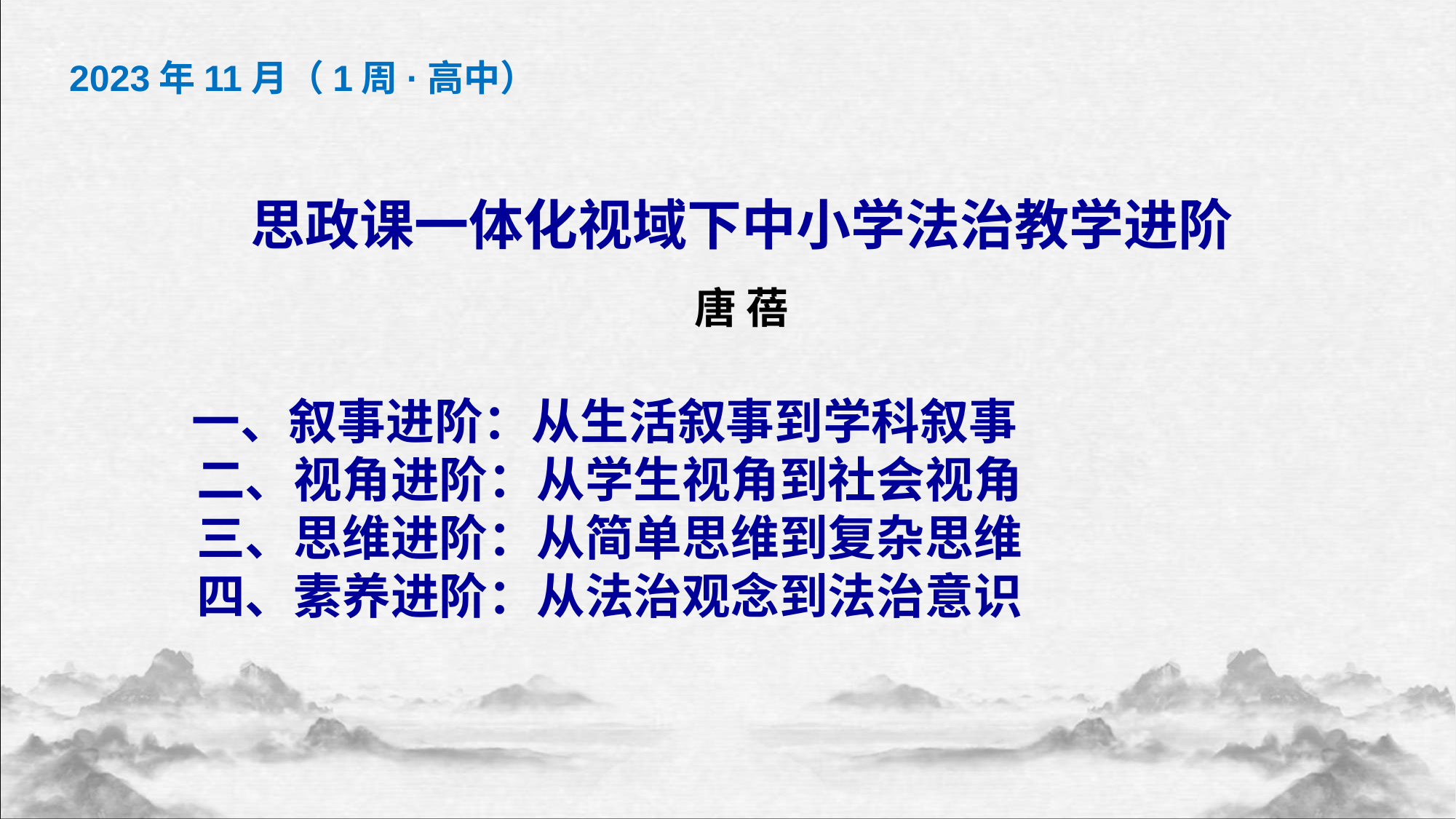

2023年11月（1周·高中）

思政课一体化视域下中小学法治教学进阶
唐 蓓

          一、叙事进阶：从生活叙事到学科叙事
         二、视角进阶：从学生视角到社会视角
         三、思维进阶：从简单思维到复杂思维
         四、素养进阶：从法治观念到法治意识